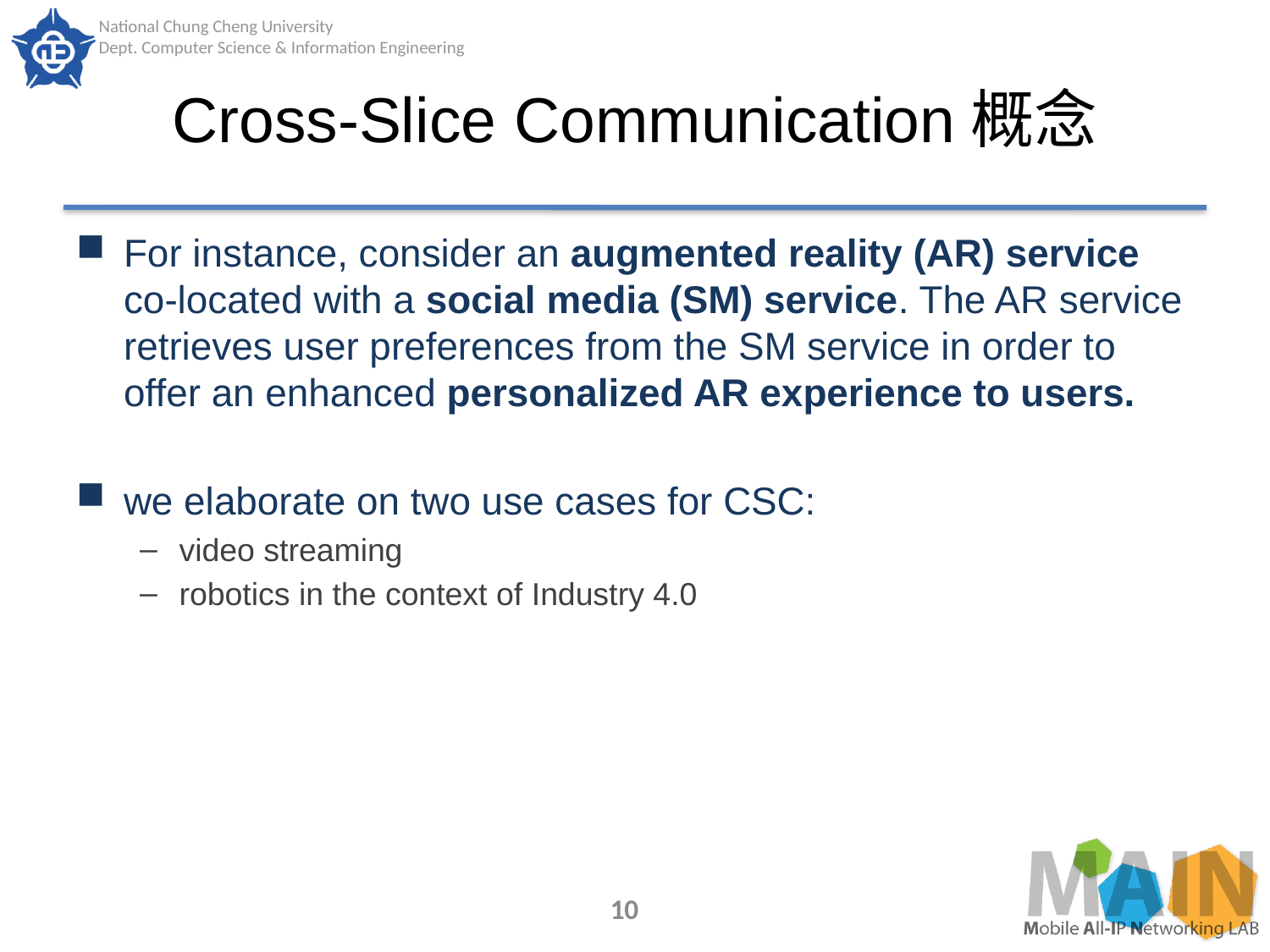

# Cross-Slice Communication概念
For instance, consider an augmented reality (AR) service co-located with a social media (SM) service. The AR service retrieves user preferences from the SM service in order to offer an enhanced personalized AR experience to users.

we elaborate on two use cases for CSC:
video streaming
robotics in the context of Industry 4.0

10